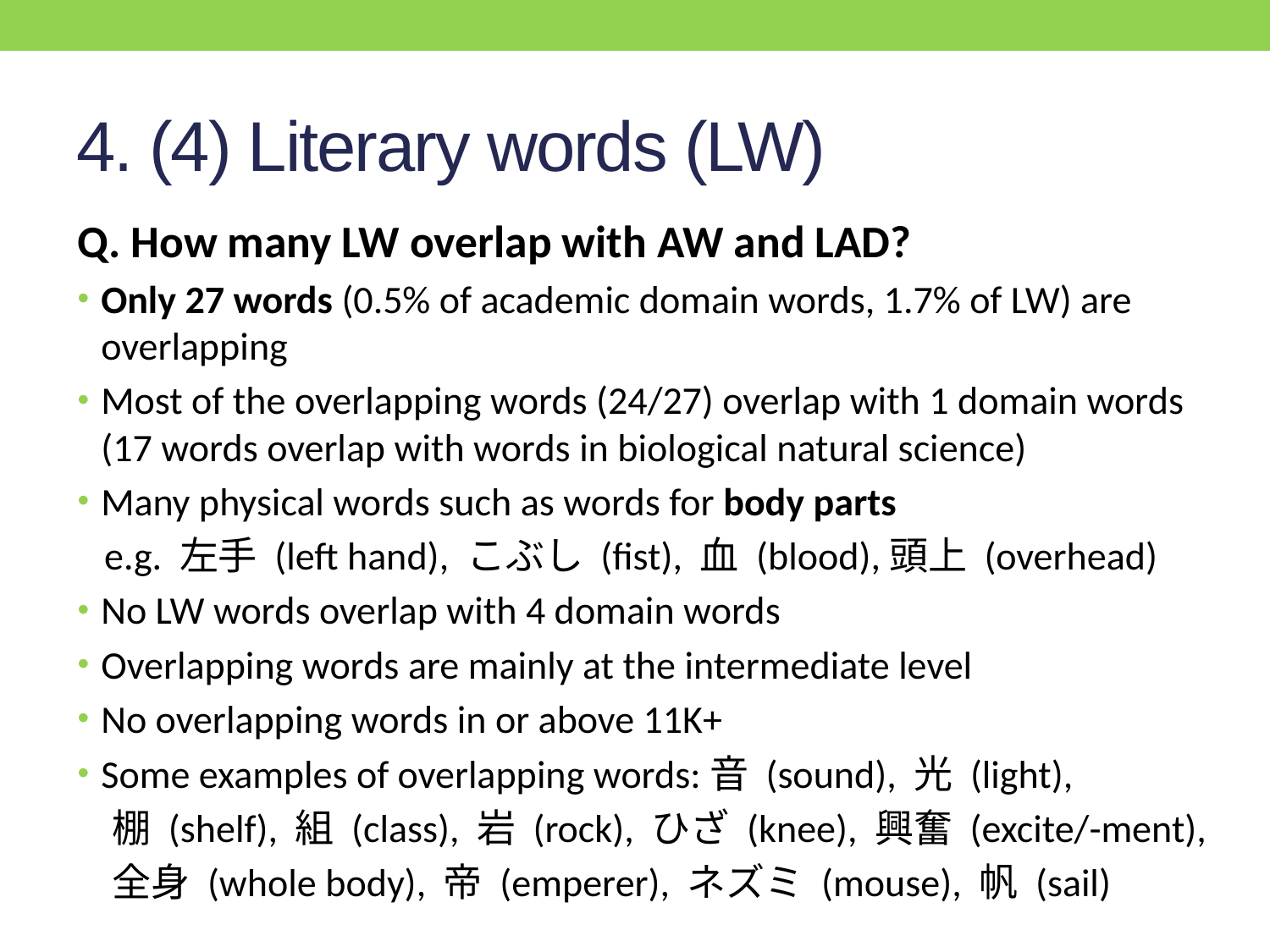

# 4. (4) Literary words (LW)
Q. How many LW overlap with AW and LAD?
Only 27 words (0.5% of academic domain words, 1.7% of LW) are overlapping
Most of the overlapping words (24/27) overlap with 1 domain words (17 words overlap with words in biological natural science)
Many physical words such as words for body parts
   e.g. 左手 (left hand), こぶし (fist), 血 (blood),頭上 (overhead)
No LW words overlap with 4 domain words
Overlapping words are mainly at the intermediate level
No overlapping words in or above 11K+
Some examples of overlapping words:音 (sound), 光 (light),
   棚 (shelf), 組 (class), 岩 (rock), ひざ (knee), 興奮 (excite/-ment),
   全身 (whole body), 帝 (emperer), ネズミ (mouse), 帆 (sail)